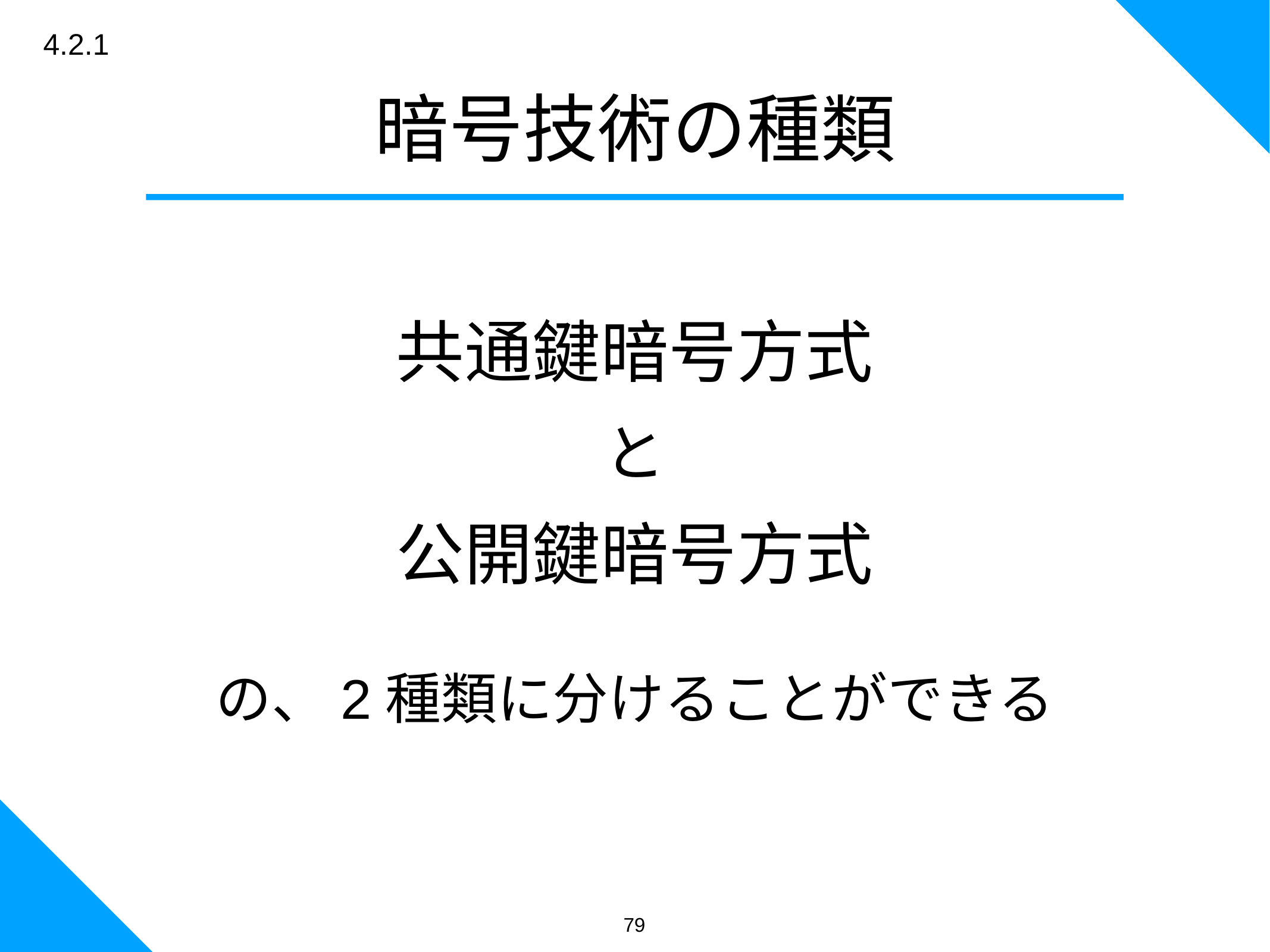

4.2.1
暗号技術の種類
共通鍵暗号方式
と
公開鍵暗号方式
の、2種類に分けることができる
79